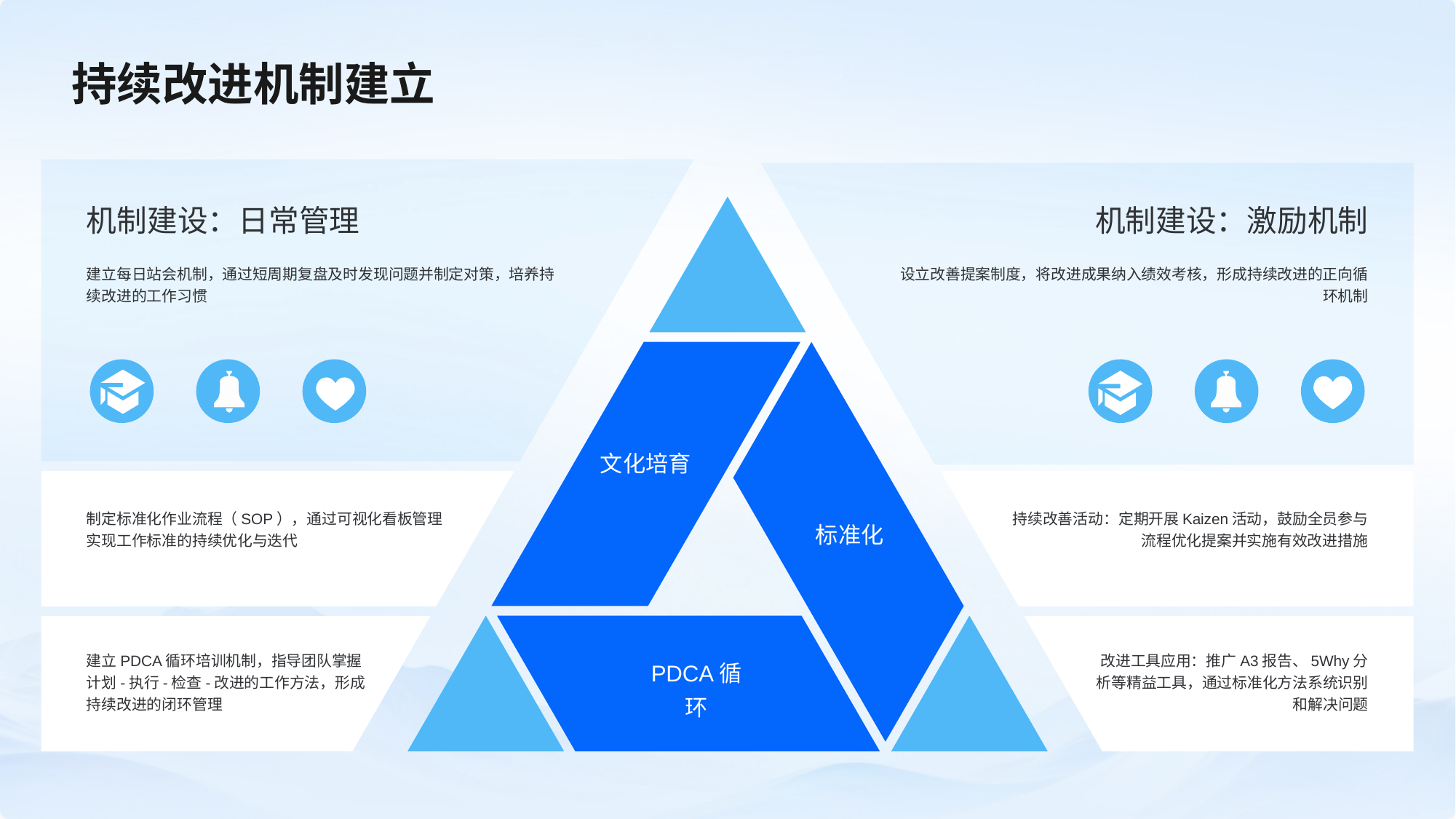

持续改进机制建立

机制建设：日常管理
机制建设：激励机制
建立每日站会机制，通过短周期复盘及时发现问题并制定对策，培养持续改进的工作习惯
设立改善提案制度，将改进成果纳入绩效考核，形成持续改进的正向循环机制

文化培育

制定标准化作业流程（SOP），通过可视化看板管理实现工作标准的持续优化与迭代
持续改善活动：定期开展Kaizen活动，鼓励全员参与流程优化提案并实施有效改进措施
标准化

建立PDCA循环培训机制，指导团队掌握计划-执行-检查-改进的工作方法，形成持续改进的闭环管理
改进工具应用：推广A3报告、5Why分析等精益工具，通过标准化方法系统识别和解决问题
PDCA循环